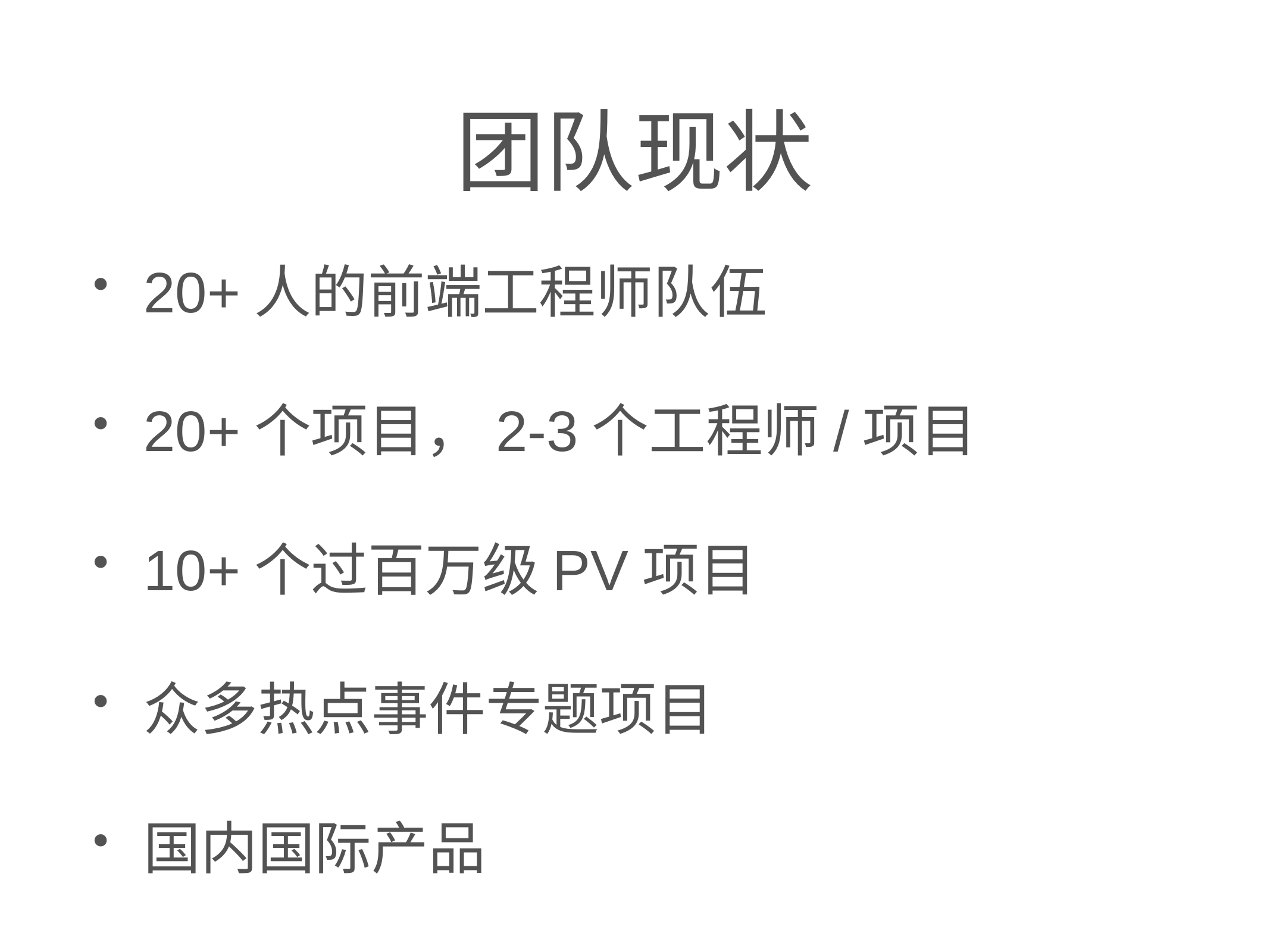

# 团队现状
20+人的前端工程师队伍
20+个项目，2-3个工程师/项目
10+个过百万级PV项目
众多热点事件专题项目
国内国际产品